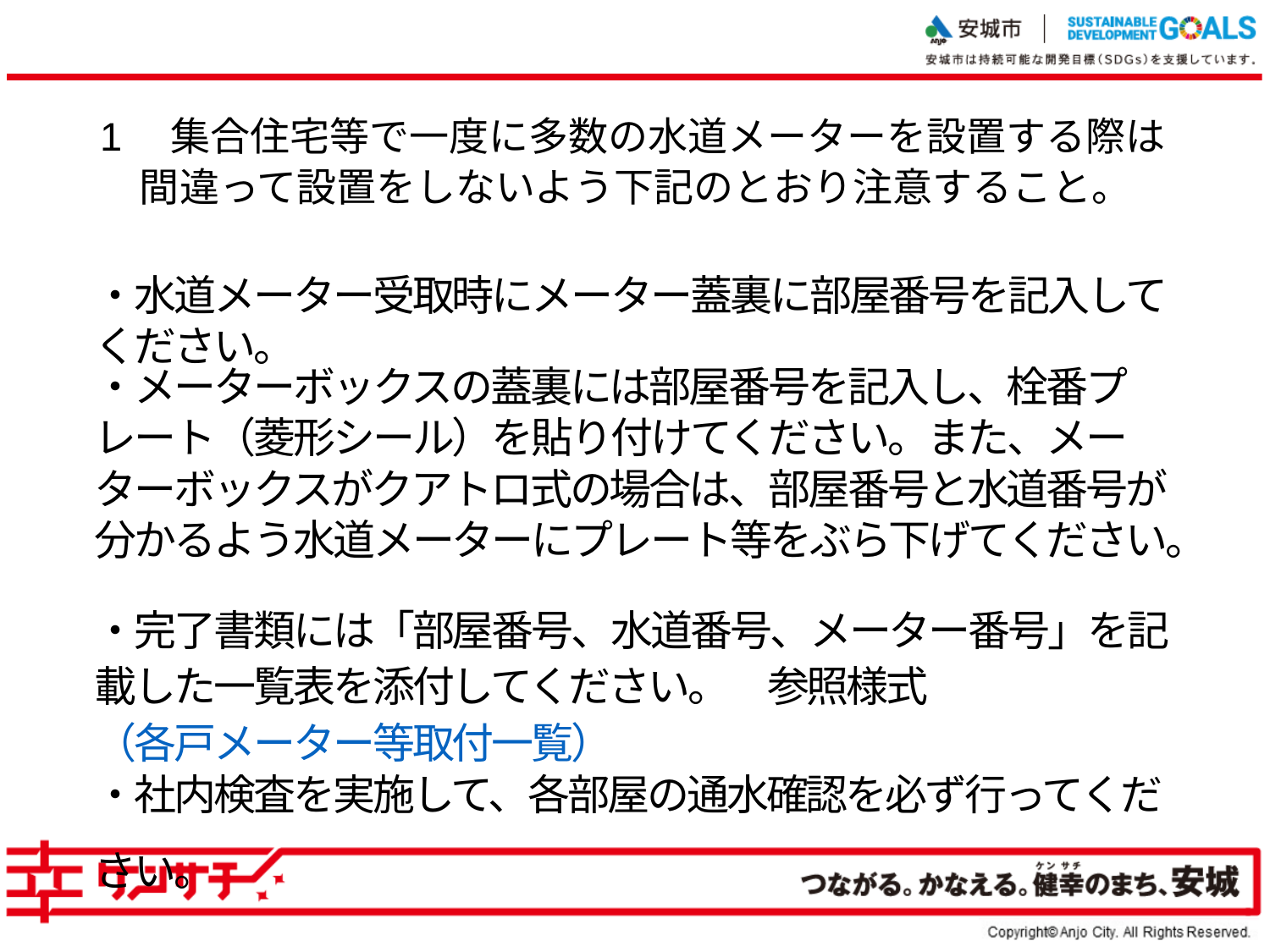

1　集合住宅等で一度に多数の水道メーターを設置する際は
　間違って設置をしないよう下記のとおり注意すること。

・水道メーター受取時にメーター蓋裏に部屋番号を記入してください。
・メーターボックスの蓋裏には部屋番号を記入し、栓番プレート（菱形シール）を貼り付けてください。また、メーターボックスがクアトロ式の場合は、部屋番号と水道番号が分かるよう水道メーターにプレート等をぶら下げてください。
・完了書類には「部屋番号、水道番号、メーター番号」を記載した一覧表を添付してください。　参照様式（各戸メーター等取付一覧）
・社内検査を実施して、各部屋の通水確認を必ず行ってください。